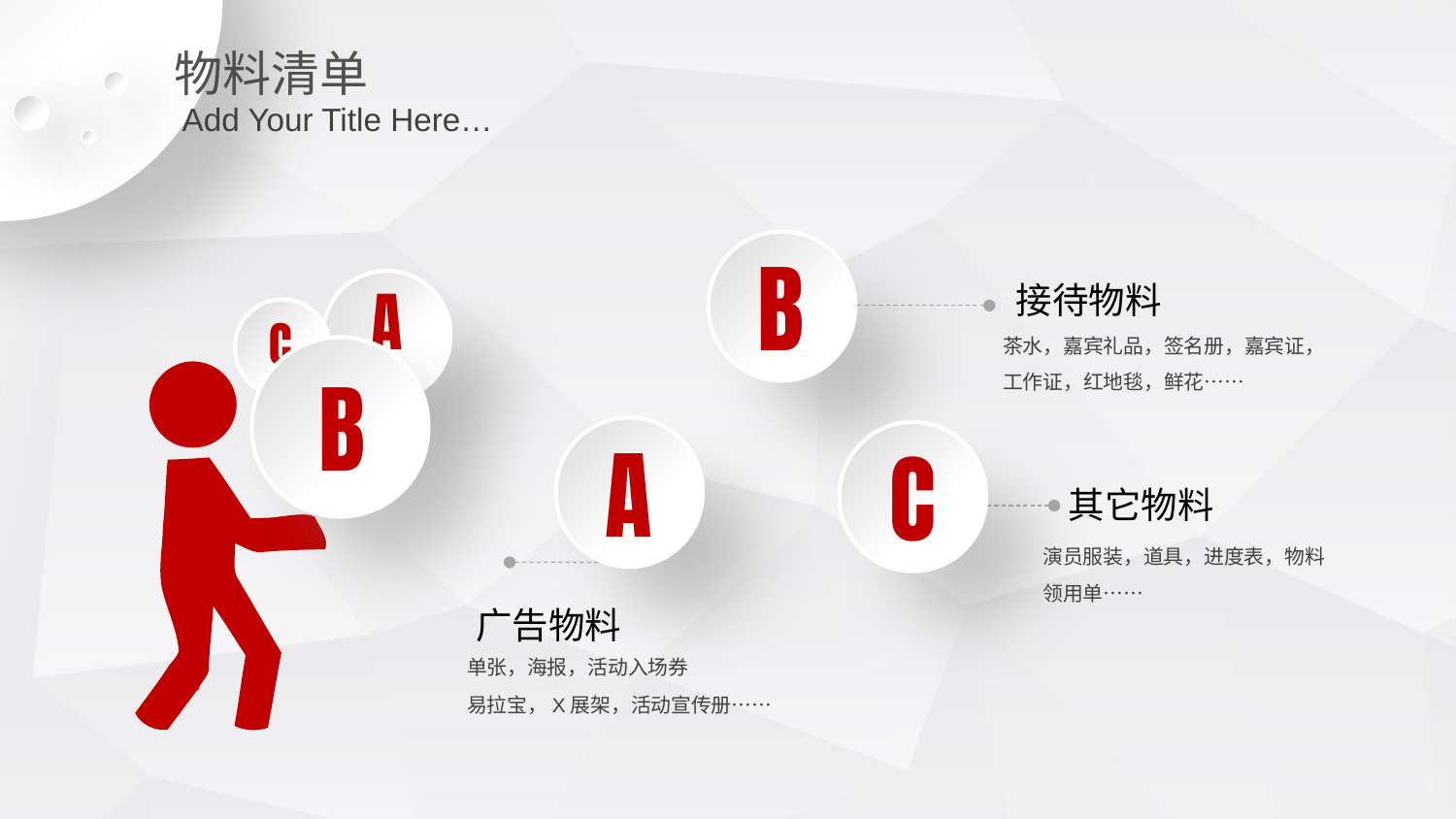

物料清单

Add Your Title Here…

B

接待物料
A

茶水，嘉宾礼品，签名册，嘉宾证，工作证，红地毯，鲜花……
C

B

A
C
其它物料

演员服装，道具，进度表，物料领用单……

广告物料
单张，海报，活动入场券
易拉宝，X展架，活动宣传册……